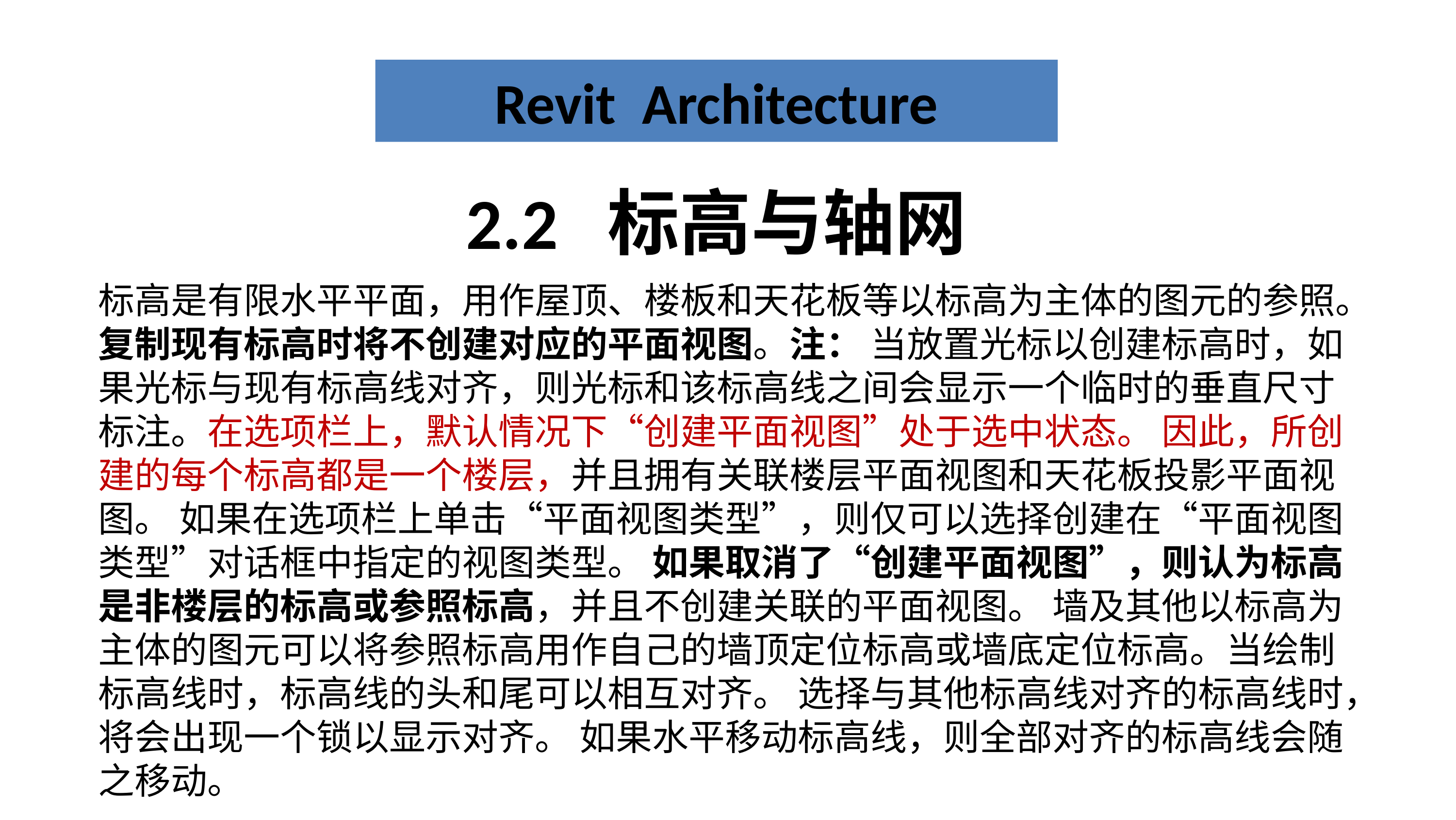

Revit  Architecture
2.2  标高与轴网
标高是有限水平平面，用作屋顶、楼板和天花板等以标高为主体的图元的参照。复制现有标高时将不创建对应的平面视图。注： 当放置光标以创建标高时，如果光标与现有标高线对齐，则光标和该标高线之间会显示一个临时的垂直尺寸标注。在选项栏上，默认情况下“创建平面视图”处于选中状态。 因此，所创建的每个标高都是一个楼层，并且拥有关联楼层平面视图和天花板投影平面视图。 如果在选项栏上单击“平面视图类型”，则仅可以选择创建在“平面视图类型”对话框中指定的视图类型。 如果取消了“创建平面视图”，则认为标高是非楼层的标高或参照标高，并且不创建关联的平面视图。 墙及其他以标高为主体的图元可以将参照标高用作自己的墙顶定位标高或墙底定位标高。当绘制标高线时，标高线的头和尾可以相互对齐。 选择与其他标高线对齐的标高线时，将会出现一个锁以显示对齐。 如果水平移动标高线，则全部对齐的标高线会随之移动。